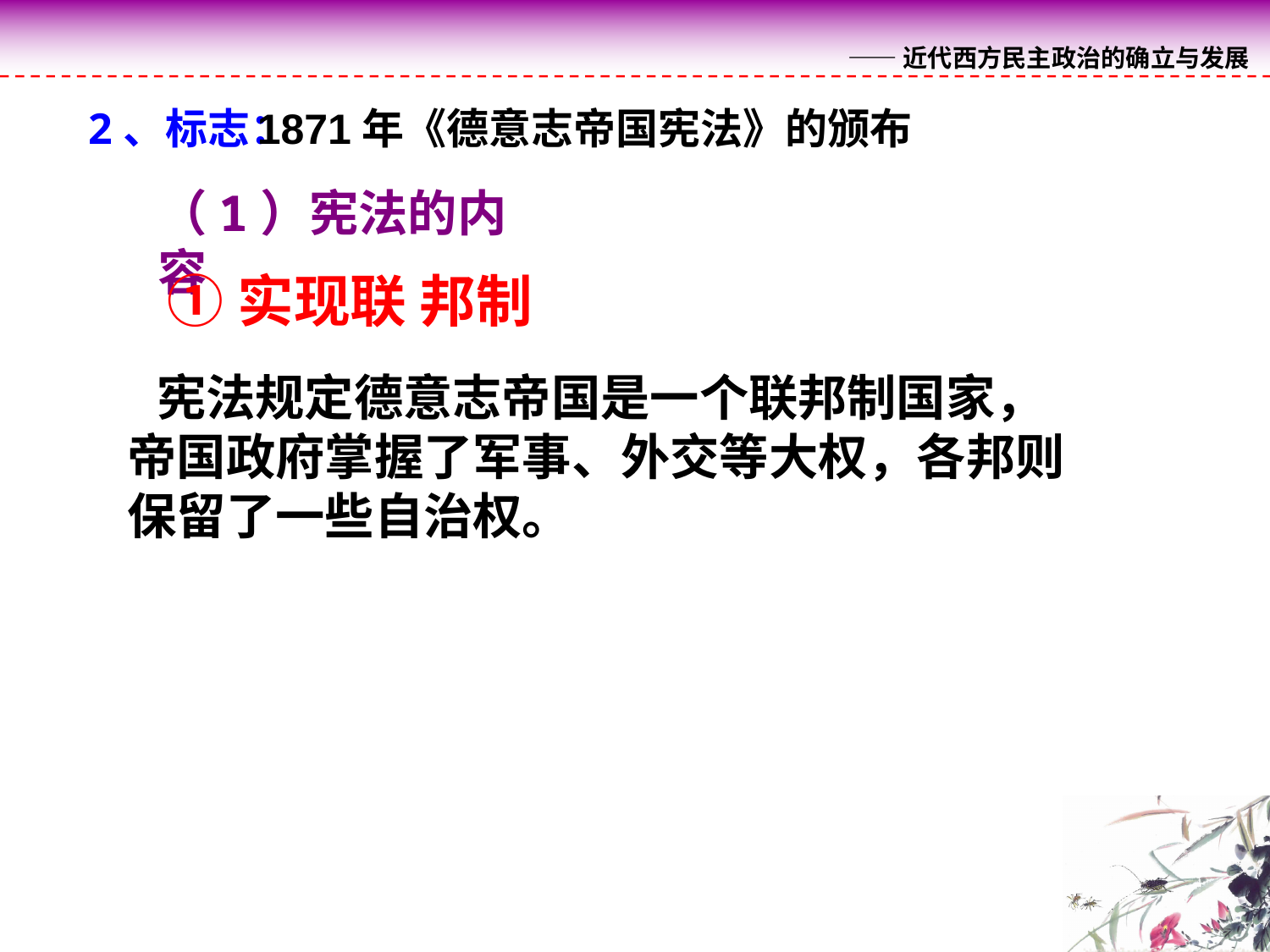

2、标志：
1871年《德意志帝国宪法》的颁布
（1）宪法的内容
①实现联 邦制
  宪法规定德意志帝国是一个联邦制国家，帝国政府掌握了军事、外交等大权，各邦则保留了一些自治权。